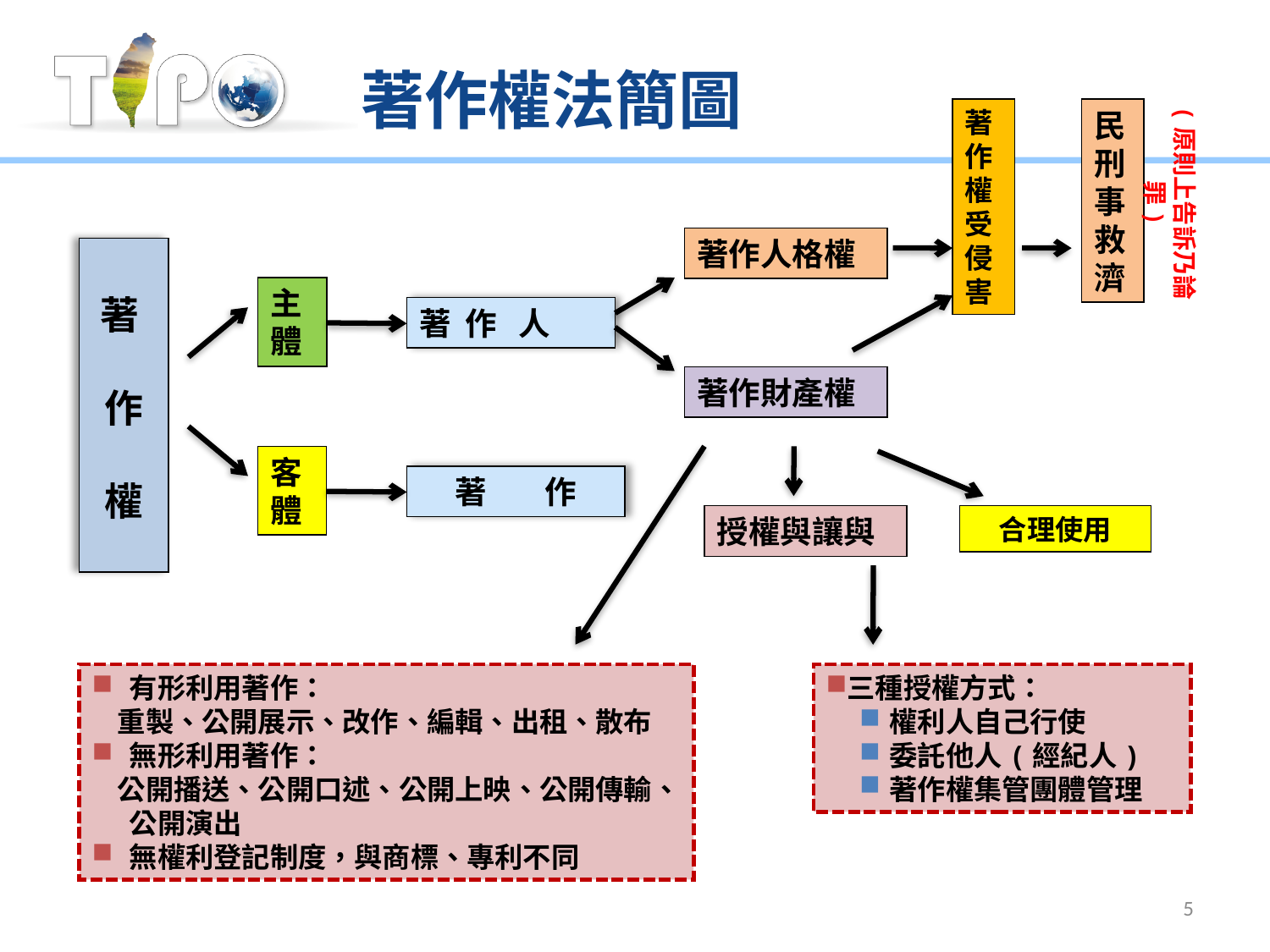

著作權法簡圖
(原則上告訴乃論罪)
著作權受侵害
民刑事救濟
著作人格權

著

作

權

主體
著  作   人
著作財產權
客體
著        作
授權與讓與
合理使用
有形利用著作：
   重製、公開展示、改作、編輯、出租、散布
無形利用著作：
   公開播送、公開口述、公開上映、公開傳輸、公開演出
無權利登記制度，與商標、專利不同
三種授權方式：
權利人自己行使
委託他人(經紀人)
著作權集管團體管理
5